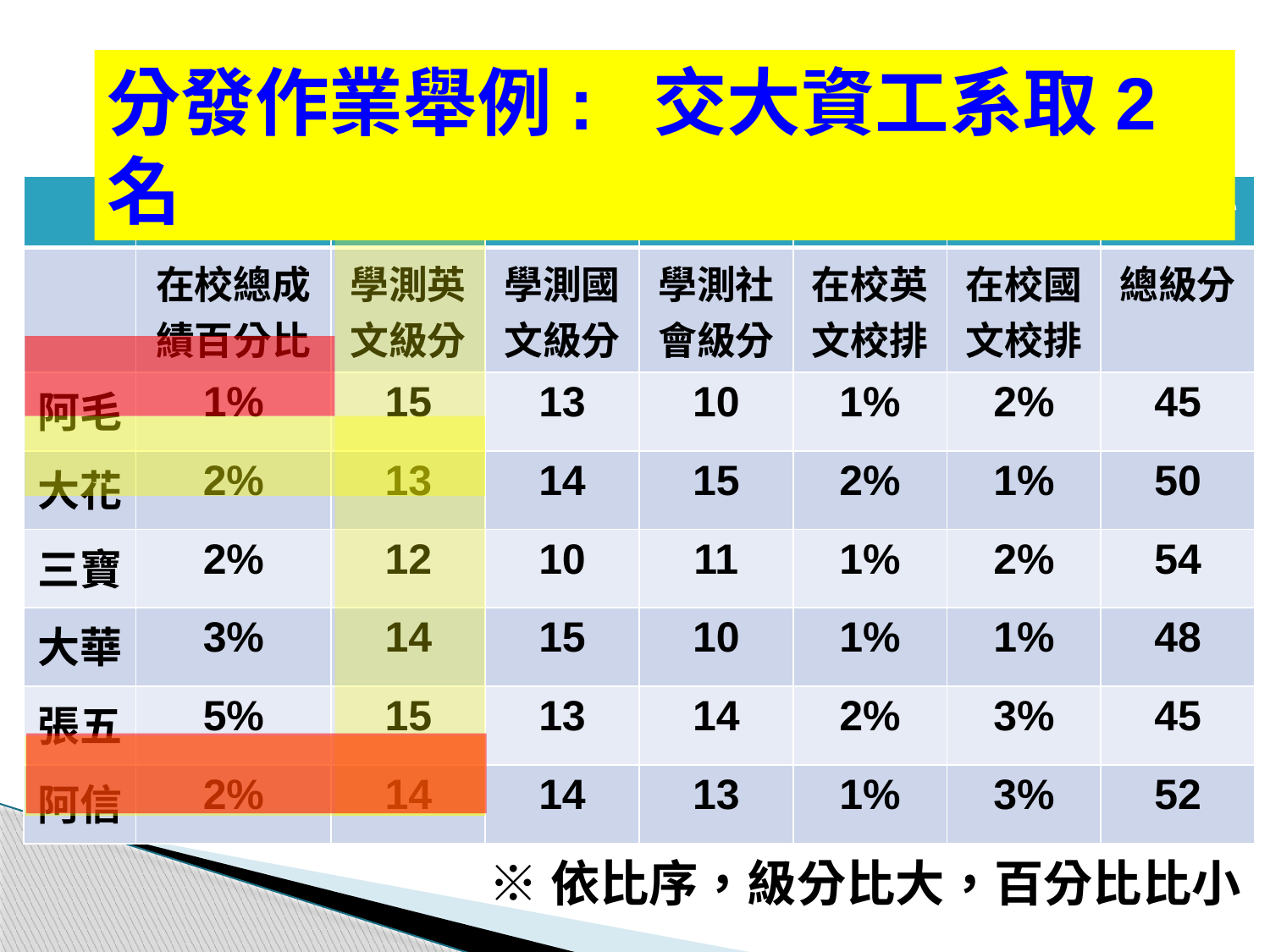

分發作業舉例:  交大資工系取2名
|  | 比序一 | 比序二 | 比序三 | 比序四 | 比序五 | 比序六 | 比序七 |
| --- | --- | --- | --- | --- | --- | --- | --- |
|  | 在校總成績百分比 | 學測英文級分 | 學測國文級分 | 學測社會級分 | 在校英文校排 | 在校國文校排 | 總級分 |
| 阿毛 | 1% | 15 | 13 | 10 | 1% | 2% | 45 |
| 大花 | 2% | 13 | 14 | 15 | 2% | 1% | 50 |
| 三寶 | 2% | 12 | 10 | 11 | 1% | 2% | 54 |
| 大華 | 3% | 14 | 15 | 10 | 1% | 1% | 48 |
| 張五 | 5% | 15 | 13 | 14 | 2% | 3% | 45 |
| 阿信 | 2% | 14 | 14 | 13 | 1% | 3% | 52 |

※依比序，級分比大，百分比比小